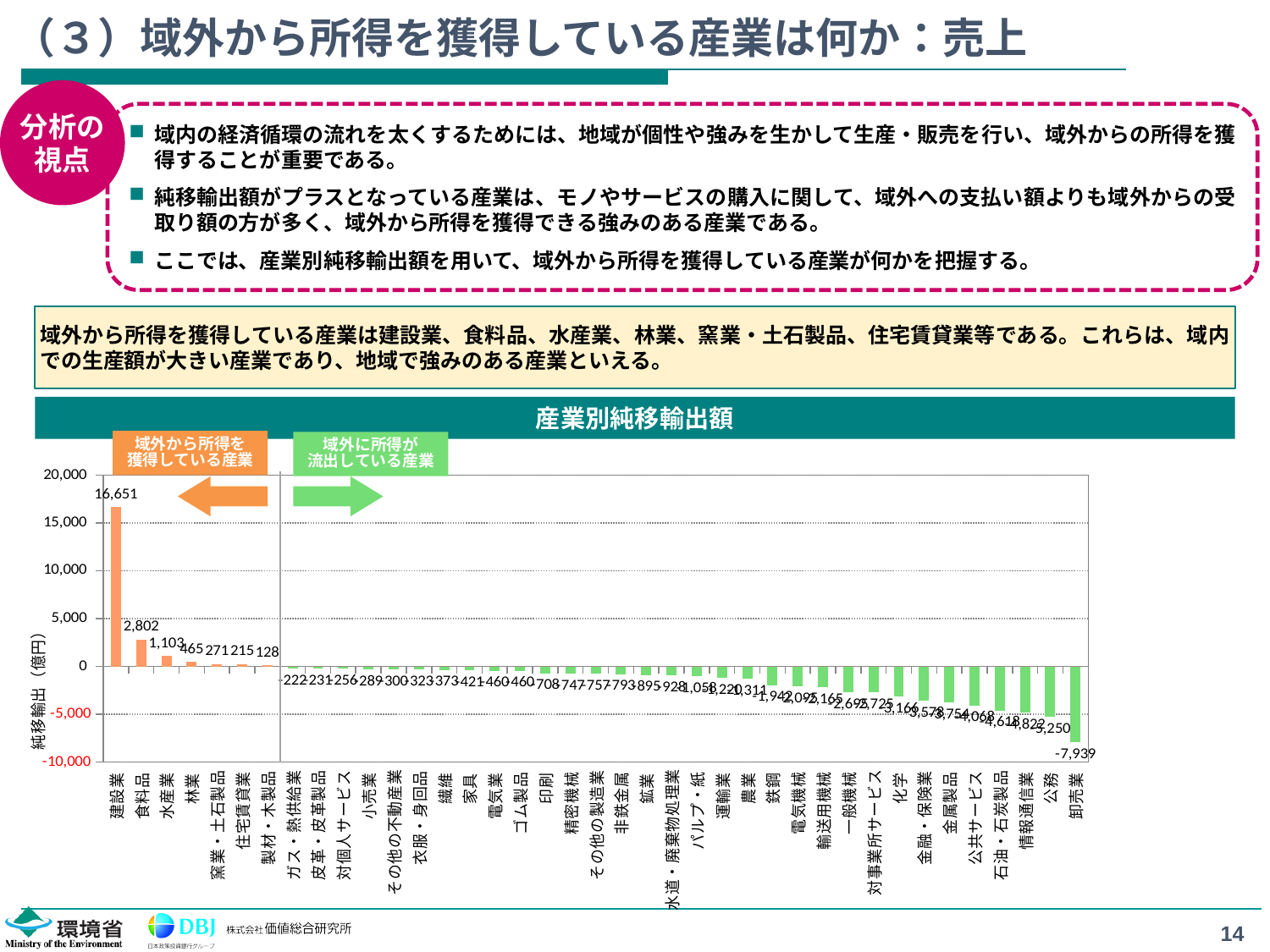

# （３）域外から所得を獲得している産業は何か：売上
分析の
視点
域内の経済循環の流れを太くするためには、地域が個性や強みを生かして生産・販売を行い、域外からの所得を獲得することが重要である。
純移輸出額がプラスとなっている産業は、モノやサービスの購入に関して、域外への支払い額よりも域外からの受取り額の方が多く、域外から所得を獲得できる強みのある産業である。
ここでは、産業別純移輸出額を用いて、域外から所得を獲得している産業が何かを把握する。
域外から所得を獲得している産業は建設業、食料品、水産業、林業、窯業・土石製品、住宅賃貸業等である。これらは、域内での生産額が大きい産業であり、地域で強みのある産業といえる。
産業別純移輸出額
域外から所得を
獲得している産業
域外に所得が
流出している産業

### Chart

| Category | 純移輸出>0 | 純移輸出<0 |
|---|---|---|
| 建設業 | 16650.968667612982 | 0.0 |
| 食料品 | 2801.6033000754915 | 0.0 |
| 水産業 | 1102.7074186934415 | 0.0 |
| 林業 | 464.9946217256863 | 0.0 |
| 窯業・土石製品 | 270.6911234312299 | 0.0 |
| 住宅賃貸業 | 214.55422962313924 | 0.0 |
| 製材・木製品 | 127.72419338570523 | 0.0 |
| ガス・熱供給業 | 0.0 | -222.20386511760017 |
| 皮革・皮革製品 | 0.0 | -230.8934582291413 |
| 対個人サービス | 0.0 | -256.2271041620497 |
| 小売業 | 0.0 | -288.62718256252083 |
| その他の不動産業 | 0.0 | -299.98109236412586 |
| 衣服・身回品 | 0.0 | -323.223108652266 |
| 繊維 | 0.0 | -373.30834829436435 |
| 家具 | 0.0 | -420.82573633006814 |
| 電気業 | 0.0 | -459.6974972596634 |
| ゴム製品 | 0.0 | -460.3653589208259 |
| 印刷 | 0.0 | -707.625434208659 |
| 精密機械 | 0.0 | -746.6736399699034 |
| その他の製造業 | 0.0 | -756.7423286421383 |
| 非鉄金属 | 0.0 | -793.2906922281791 |
| 鉱業 | 0.0 | -894.6402349488325 |
| 水道・廃棄物処理業 | 0.0 | -928.2012424012876 |
| パルプ・紙 | 0.0 | -1057.5801483150865 |
| 運輸業 | 0.0 | -1219.771812192763 |
| 農業 | 0.0 | -1310.5289298621115 |
| 鉄鋼 | 0.0 | -1941.5403239504328 |
| 電気機械 | 0.0 | -2095.450035964447 |
| 輸送用機械 | 0.0 | -2165.2892806265504 |
| 一般機械 | 0.0 | -2695.043167986503 |
| 対事業所サービス | 0.0 | -2724.9577871548186 |
| 化学 | 0.0 | -3165.9314800413745 |
| 金融・保険業 | 0.0 | -3578.1116005205986 |
| 金属製品 | 0.0 | -3754.1033667298984 |
| 公共サービス | 0.0 | -4068.4080791176975 |
| 石油・石炭製品 | 0.0 | -4617.55682463398 |
| 情報通信業 | 0.0 | -4821.867634496126 |
| 公務 | 0.0 | -5250.363991661059 |
| 卸売業 | 0.0 | -7939.10706062508 |

14